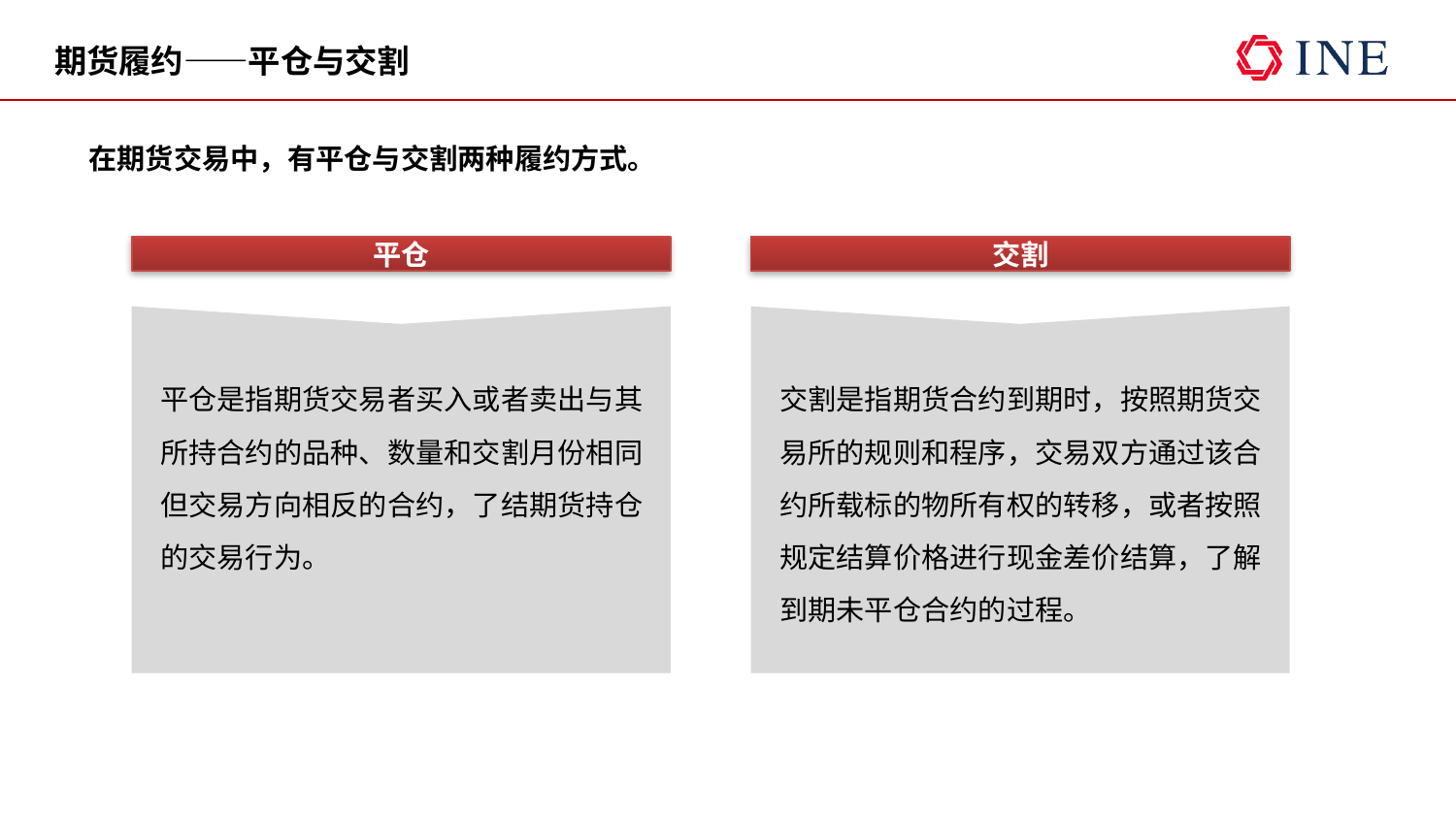

# 期货履约——平仓与交割
在期货交易中，有平仓与交割两种履约方式。
平仓
平仓是指期货交易者买入或者卖出与其所持合约的品种、数量和交割月份相同但交易方向相反的合约，了结期货持仓的交易行为。
交割
交割是指期货合约到期时，按照期货交易所的规则和程序，交易双方通过该合约所载标的物所有权的转移，或者按照规定结算价格进行现金差价结算，了解到期未平仓合约的过程。